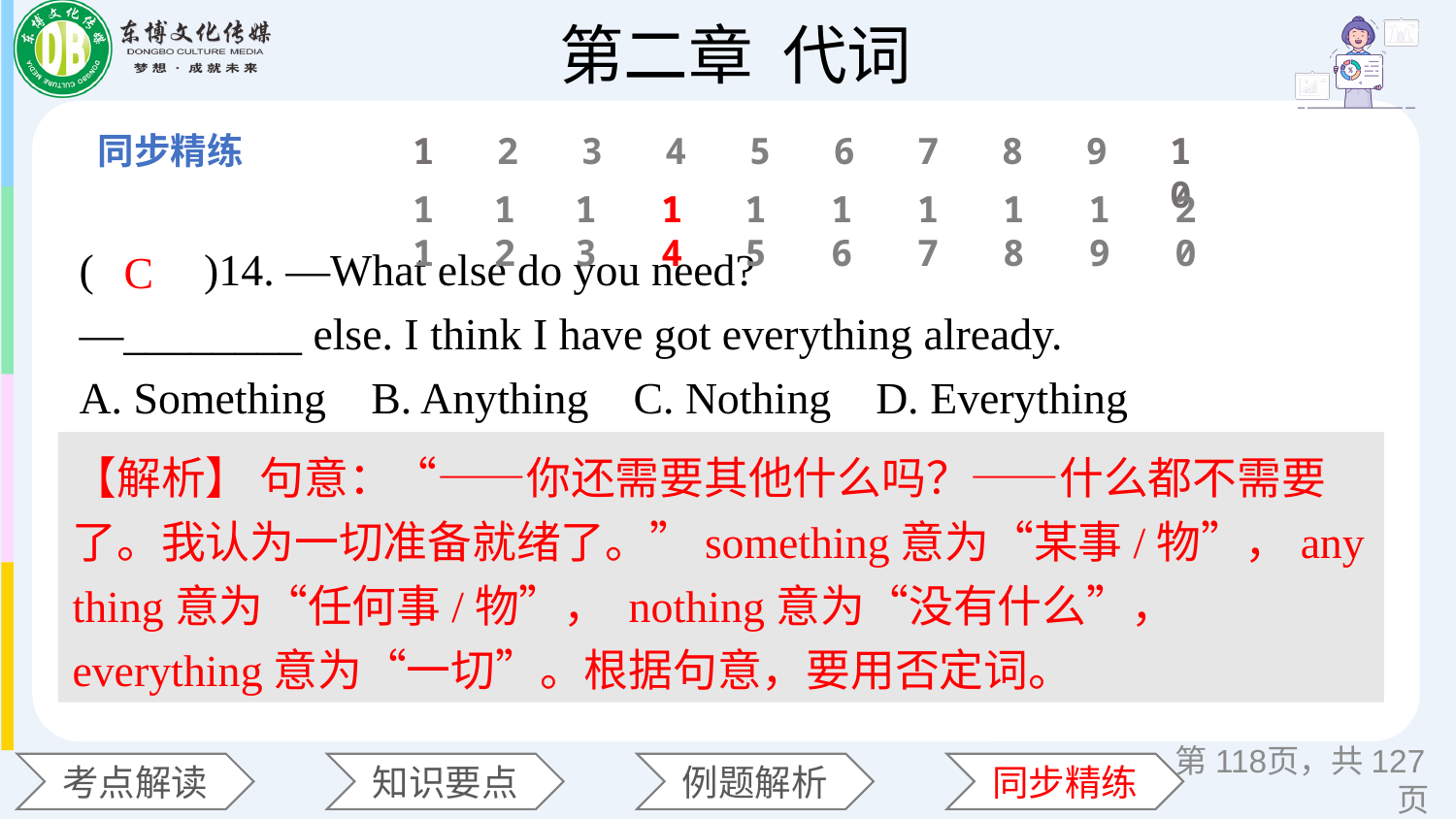

1
2
3
4
5
6
7
8
9
10
11
12
13
14
15
16
17
18
19
20
(　　)14. —What else do you need?
—________ else. I think I have got everything already.
A. Something    B. Anything    C. Nothing    D. Everything
C
【解析】 句意：“——你还需要其他什么吗？——什么都不需要了。我认为一切准备就绪了。”something意为“某事/物”，anything意为“任何事/物”， nothing意为“没有什么”， everything意为“一切”。根据句意，要用否定词。
第118页，共127页